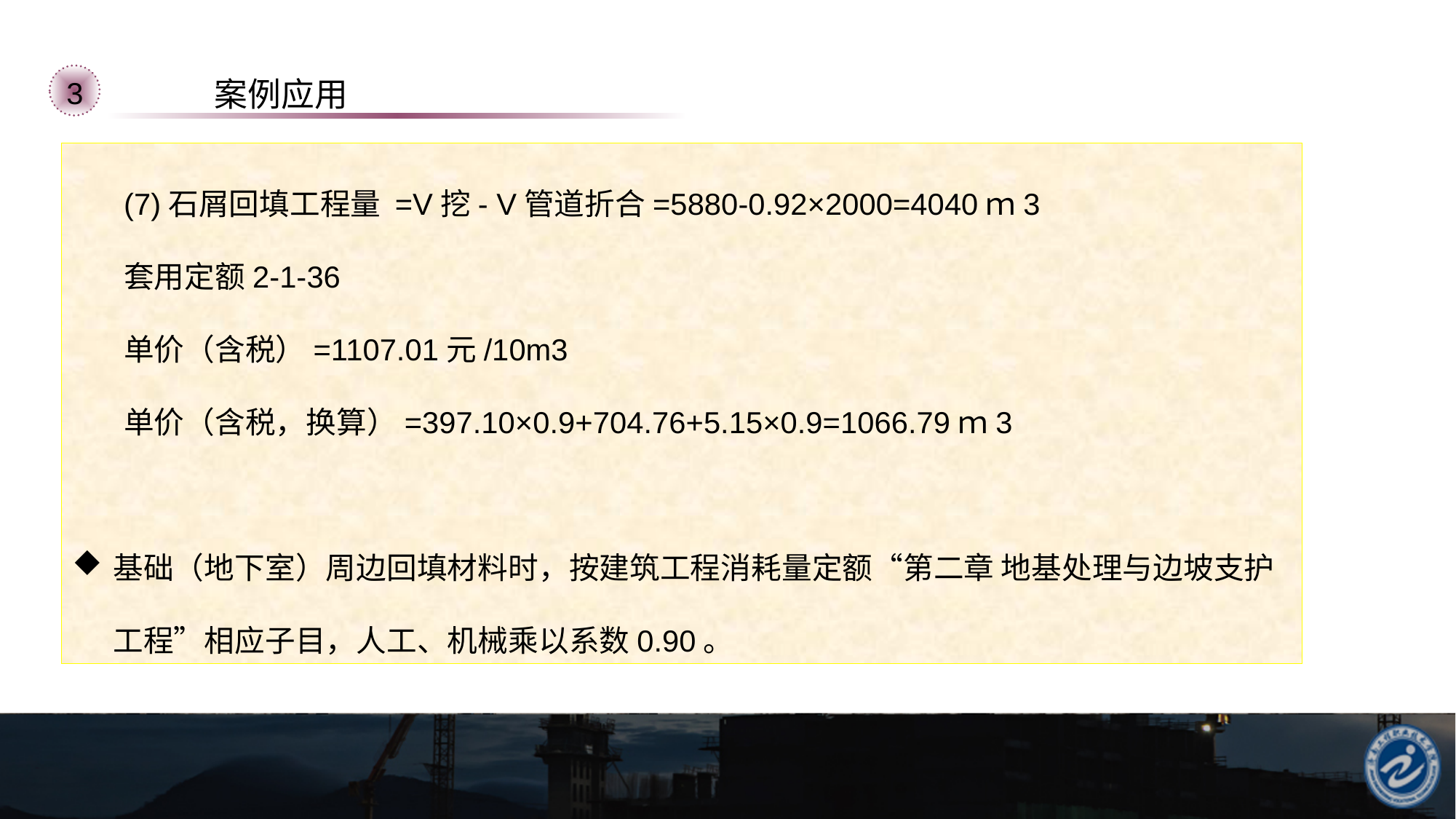

3
案例应用

(7)石屑回填工程量 =V挖- V管道折合=5880-0.92×2000=4040ｍ3
套用定额2-1-36
单价（含税）=1107.01元/10m3
单价（含税，换算）=397.10×0.9+704.76+5.15×0.9=1066.79ｍ3

基础（地下室）周边回填材料时，按建筑工程消耗量定额“第二章 地基处理与边坡支护工程”相应子目，人工、机械乘以系数0.90。